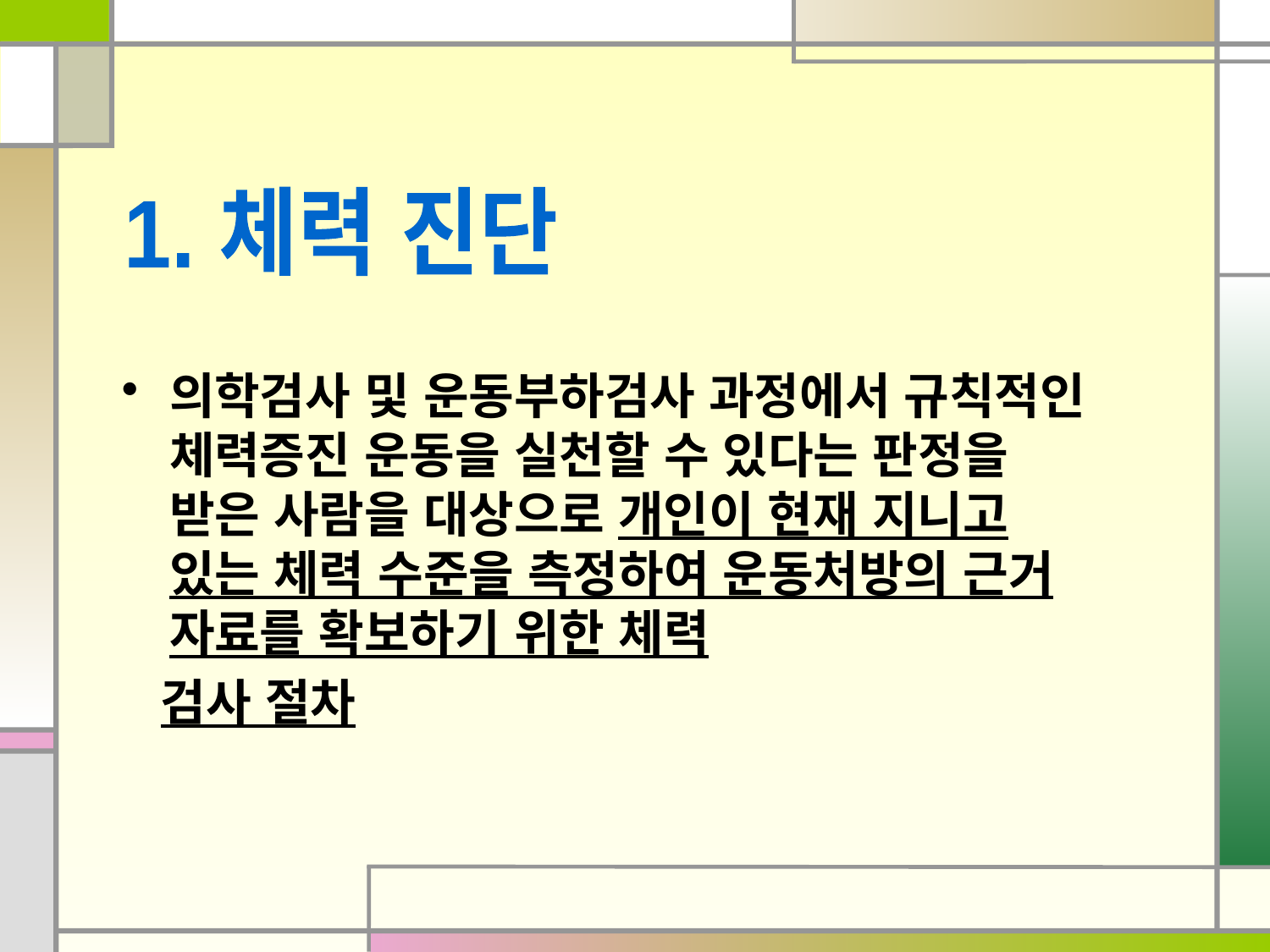

1. 체력 진단
의학검사 및 운동부하검사 과정에서 규칙적인 체력증진 운동을 실천할 수 있다는 판정을 받은 사람을 대상으로 개인이 현재 지니고 있는 체력 수준을 측정하여 운동처방의 근거 자료를 확보하기 위한 체력
  검사 절차